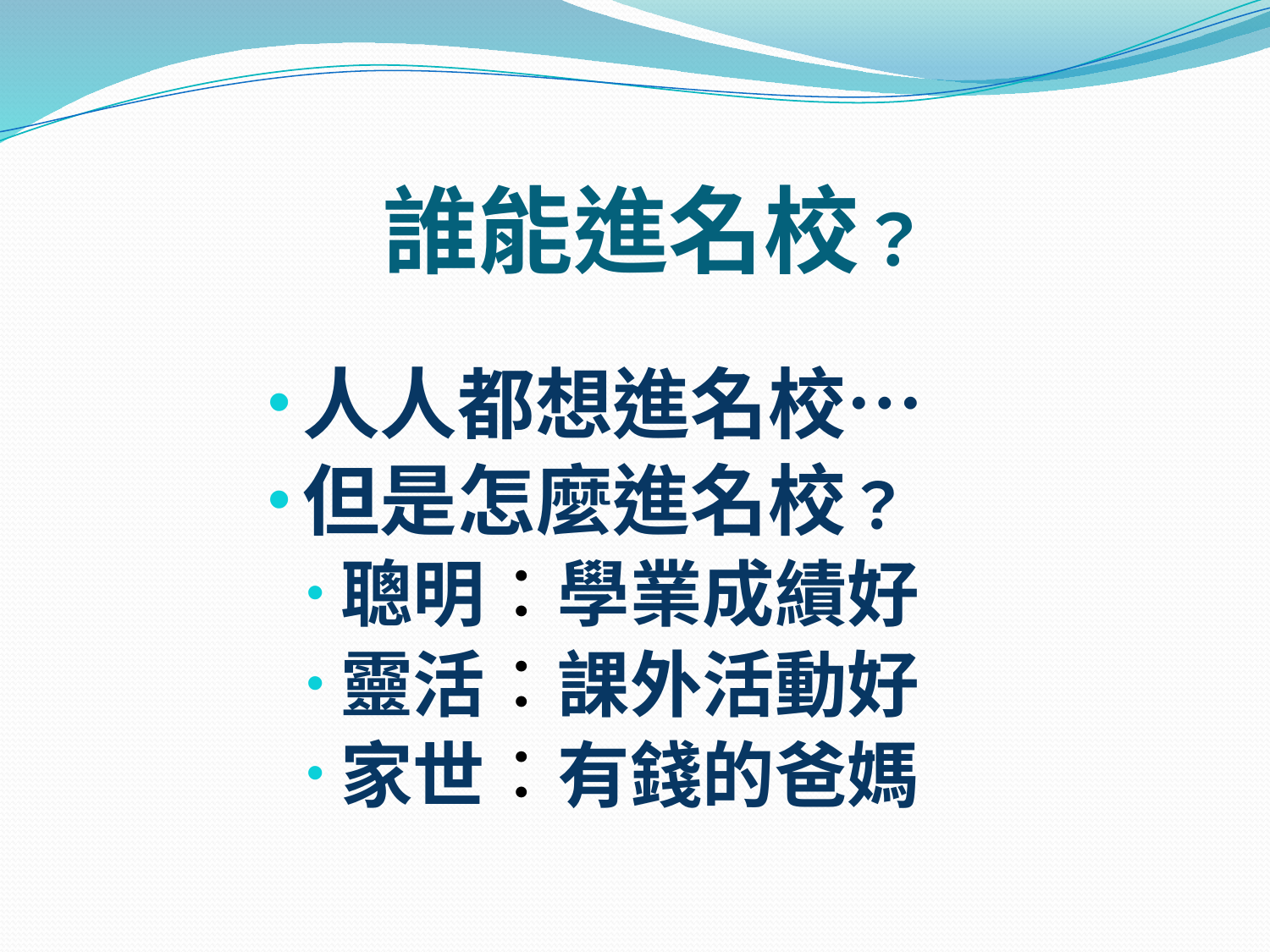

# 誰能進名校？
人人都想進名校…
但是怎麼進名校？
聰明：學業成績好
靈活：課外活動好
家世：有錢的爸媽